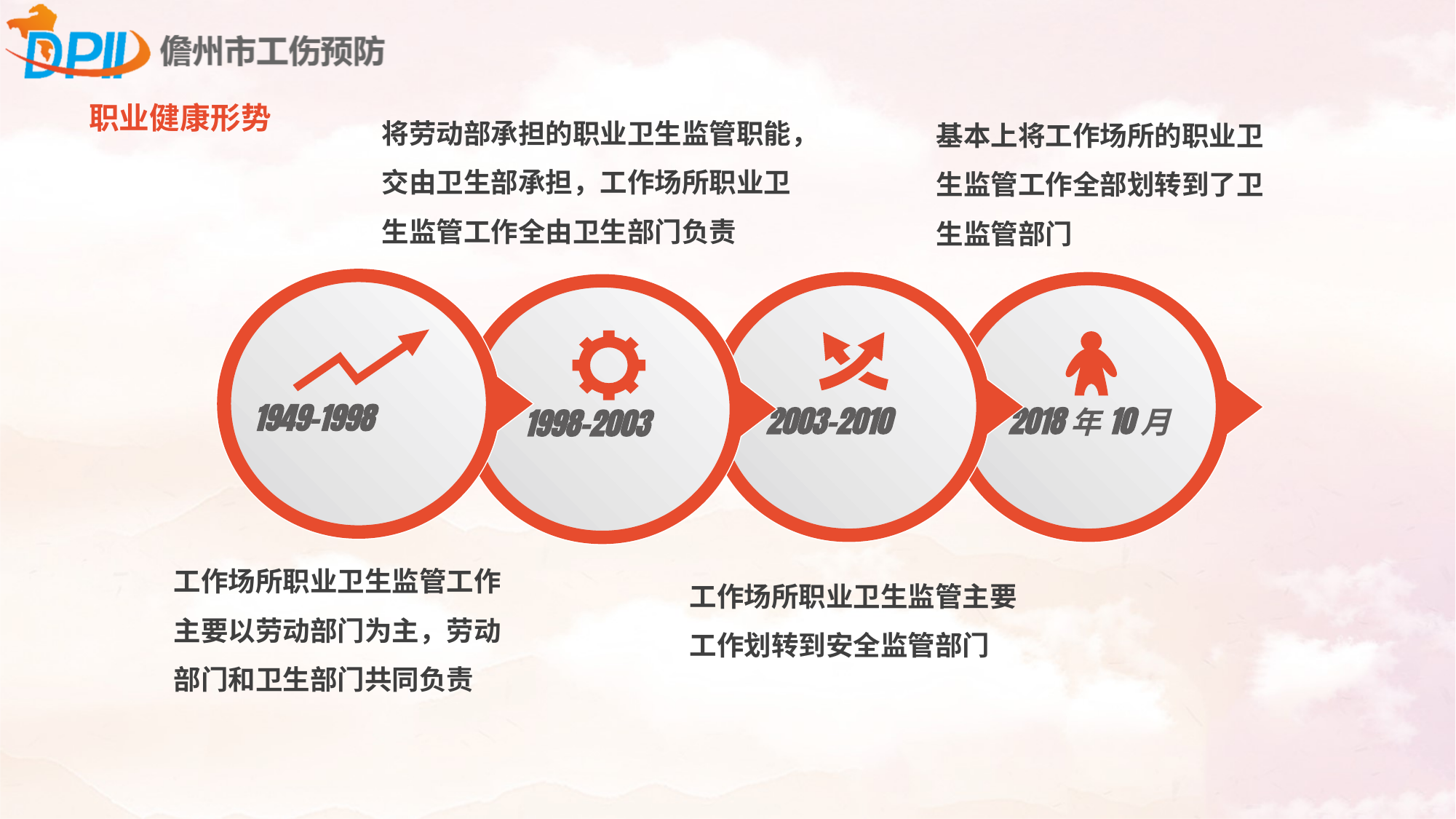

职业健康形势
将劳动部承担的职业卫生监管职能，交由卫生部承担，工作场所职业卫生监管工作全由卫生部门负责
基本上将工作场所的职业卫生监管工作全部划转到了卫生监管部门

1949-1998

2003-2010

2018年10月

1998-2003
工作场所职业卫生监管工作主要以劳动部门为主，劳动部门和卫生部门共同负责
工作场所职业卫生监管主要工作划转到安全监管部门